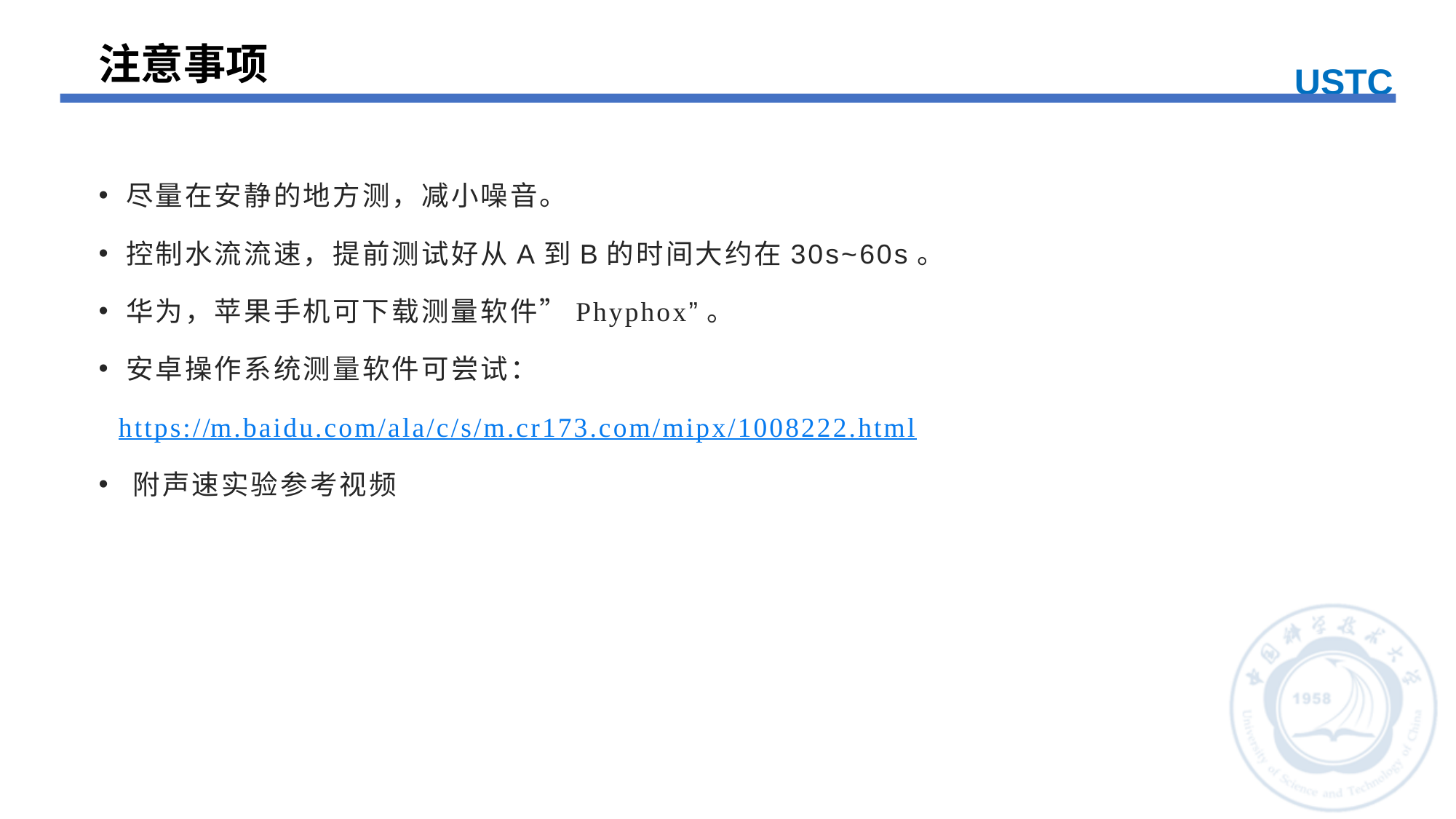

注意事项
USTC

尽量在安静的地方测，减小噪音。
控制水流流速，提前测试好从A到B的时间大约在30s~60s。
华为，苹果手机可下载测量软件”Phyphox”。
安卓操作系统测量软件可尝试：
  https://m.baidu.com/ala/c/s/m.cr173.com/mipx/1008222.html
附声速实验参考视频